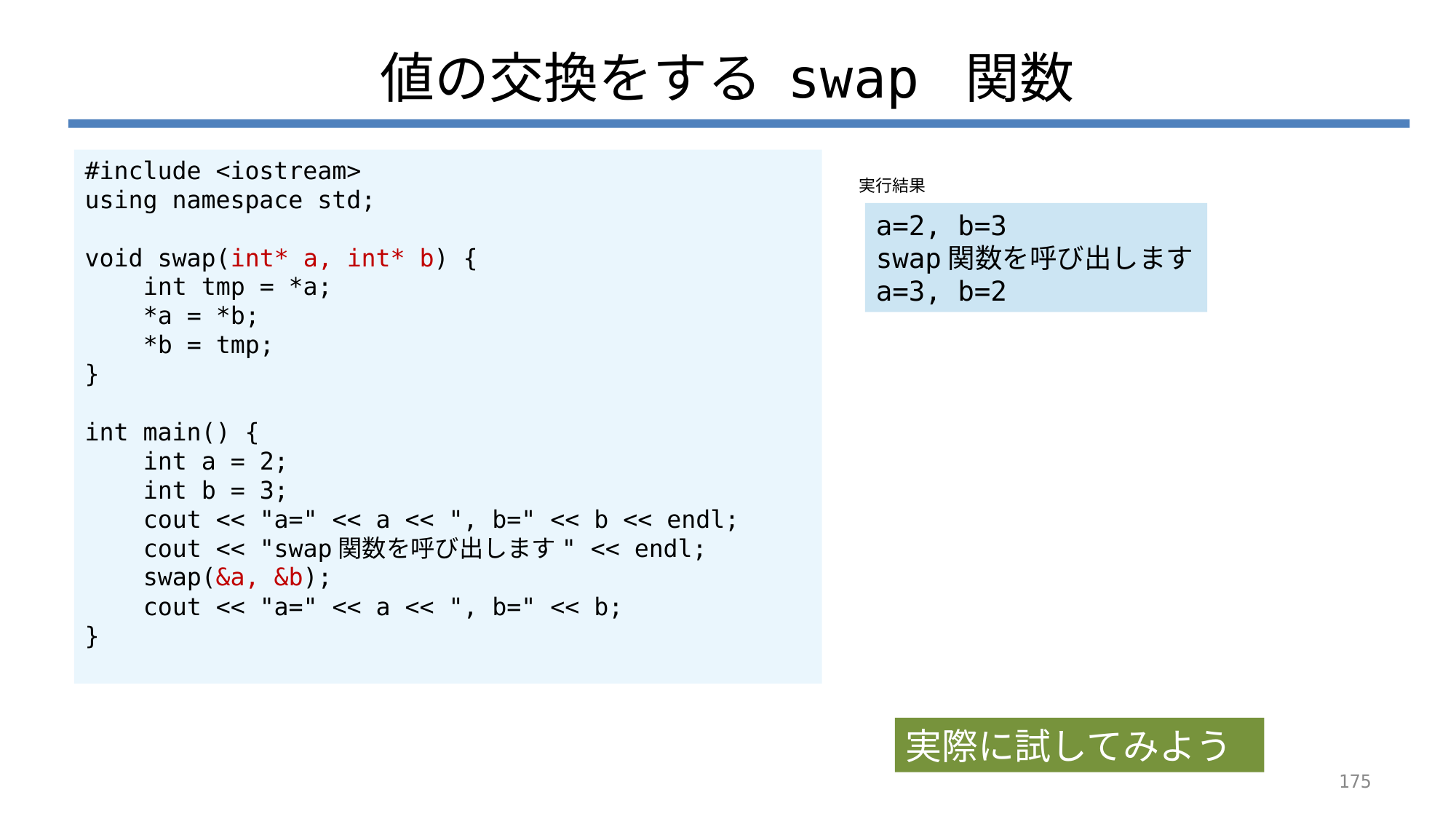

# 値の交換をする swap 関数
#include <iostream>
using namespace std;

void swap(int* a, int* b) {
    int tmp = *a;
    *a = *b;
    *b = tmp;
}

int main() {
    int a = 2;
    int b = 3;
    cout << "a=" << a << ", b=" << b << endl;
    cout << "swap関数を呼び出します" << endl;
    swap(&a, &b);
    cout << "a=" << a << ", b=" << b;
}

実行結果
a=2, b=3
swap関数を呼び出します
a=3, b=2
実際に試してみよう
175